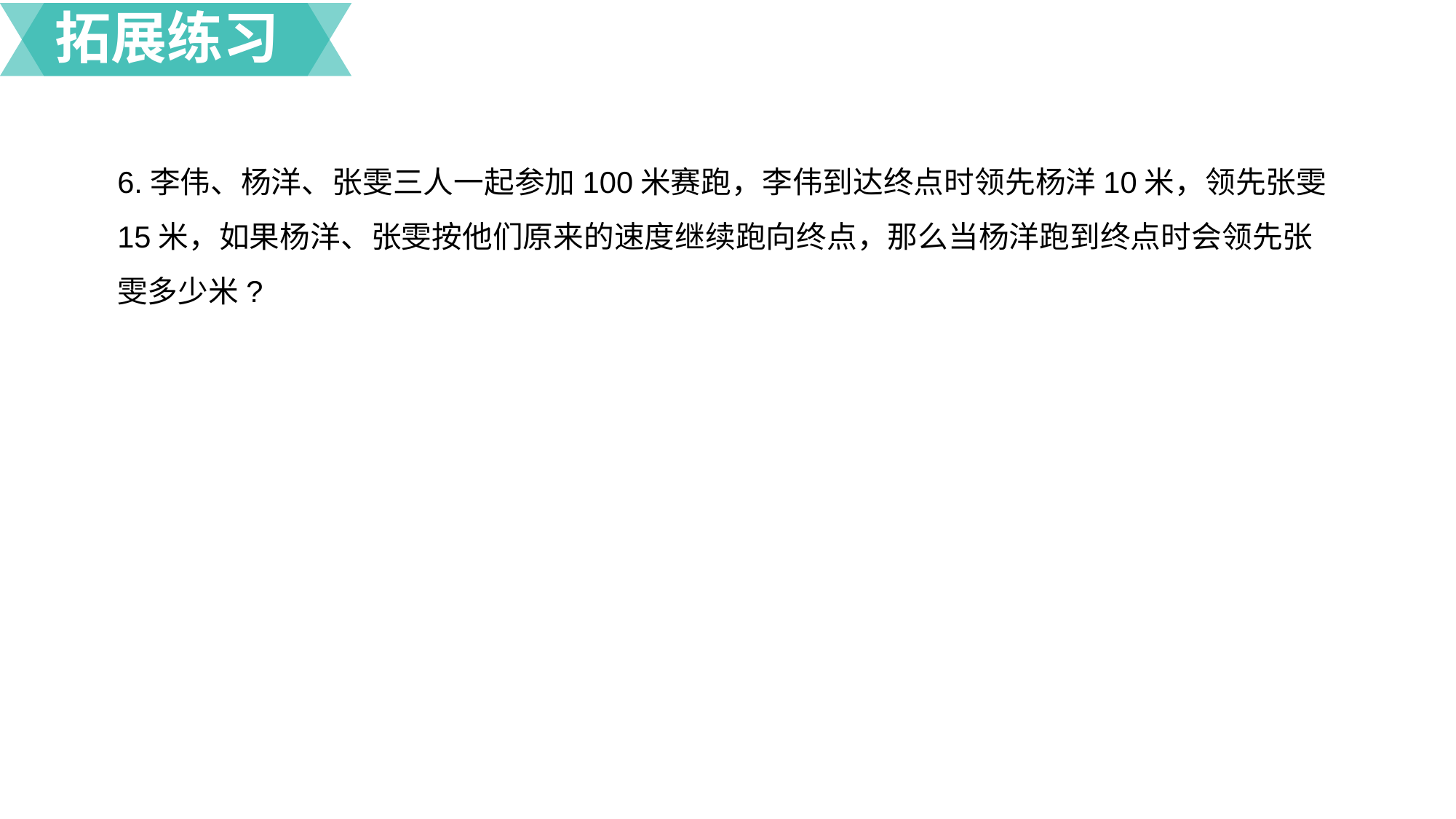

拓展练习

6.李伟、杨洋、张雯三人一起参加100米赛跑，李伟到达终点时领先杨洋10米，领先张雯15米，如果杨洋、张雯按他们原来的速度继续跑向终点，那么当杨洋跑到终点时会领先张雯多少米?